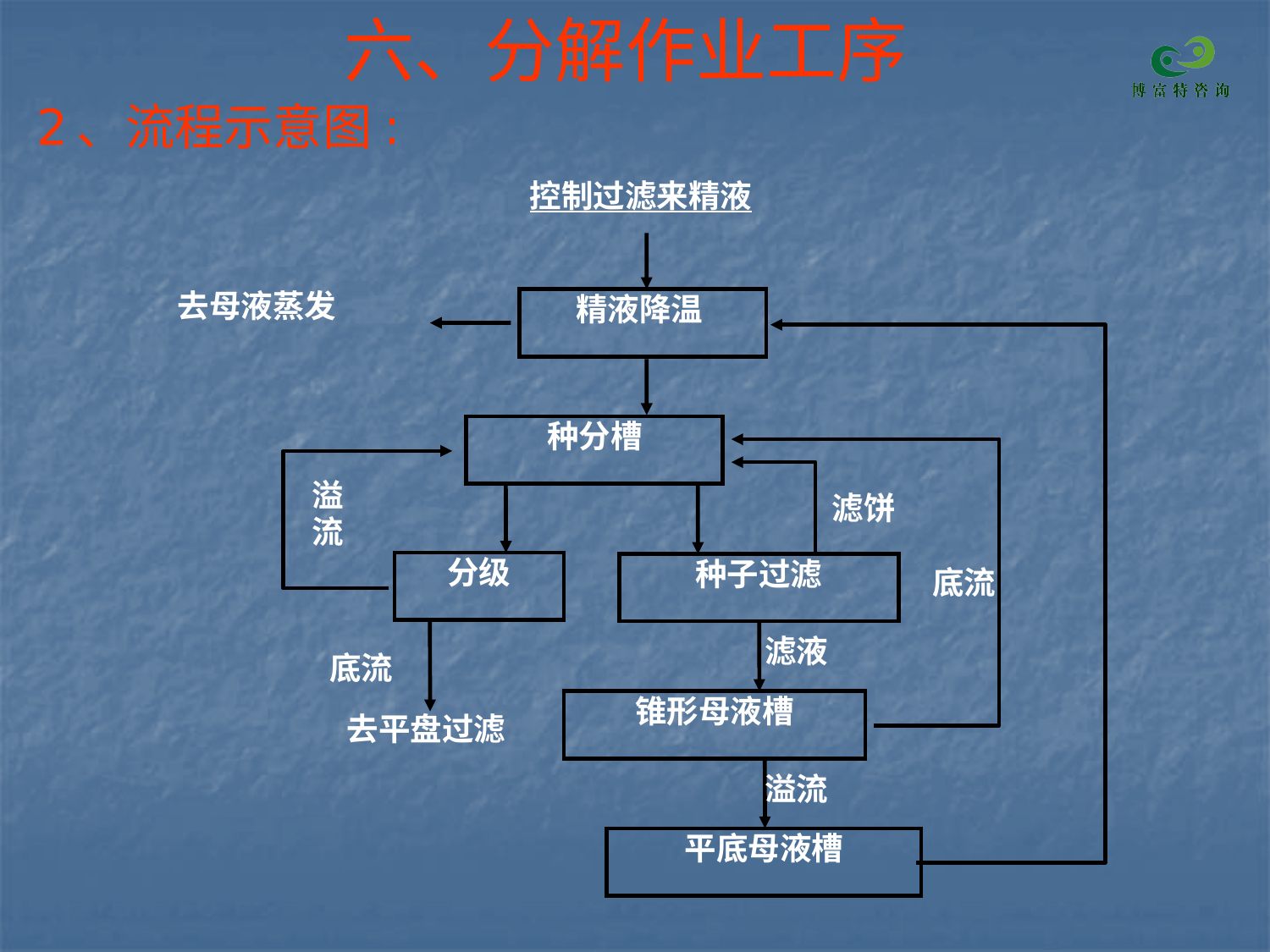

# 六、分解作业工序
2、流程示意图:
控制过滤来精液

去母液蒸发
精液降温

种分槽

溢流

滤饼
分级
种子过滤
底流

滤液
底流
锥形母液槽
去平盘过滤

溢流
平底母液槽